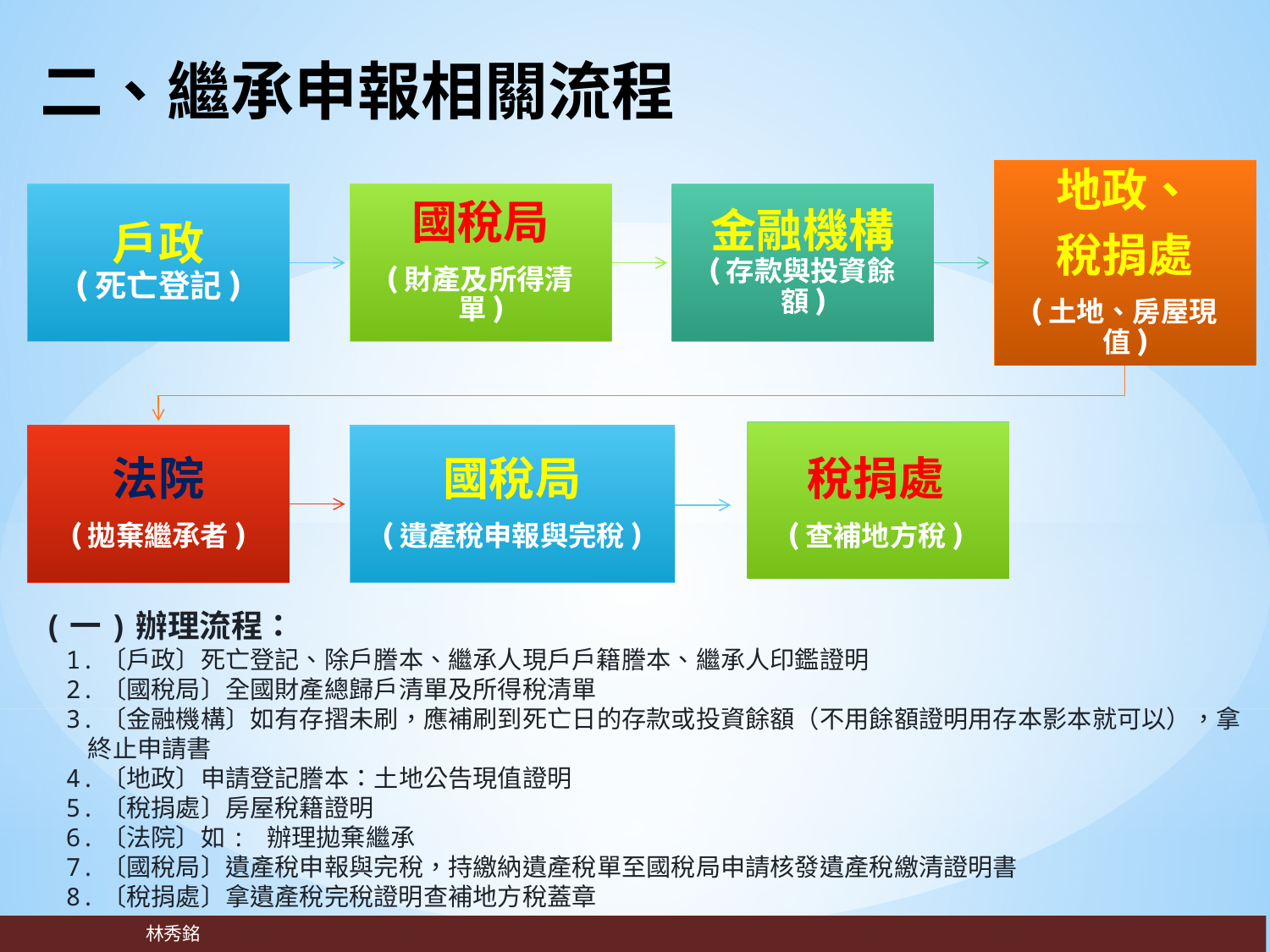

二、繼承申報相關流程

地政、
稅捐處
(土地、房屋現值)

戶政
(死亡登記)

國稅局
(財產及所得清單)

金融機構
(存款與投資餘額)

稅捐處
(查補地方稅)

法院
(拋棄繼承者)

國稅局
(遺產稅申報與完稅)

(一)辦理流程：
   1.〔戶政〕死亡登記、除戶謄本、繼承人現戶戶籍謄本、繼承人印鑑證明
   2.〔國稅局〕全國財產總歸戶清單及所得稅清單
   3.〔金融機構〕如有存摺未刷，應補刷到死亡日的存款或投資餘額（不用餘額證明用存本影本就可以），拿
       終止申請書
   4.〔地政〕申請登記謄本：土地公告現值證明
   5.〔稅捐處〕房屋稅籍證明
   6.〔法院〕如: 辦理拋棄繼承
   7.〔國稅局〕遺產稅申報與完稅，持繳納遺產稅單至國稅局申請核發遺產稅繳清證明書
   8.〔稅捐處〕拿遺產稅完稅證明查補地方稅蓋章
                                 林秀銘
55